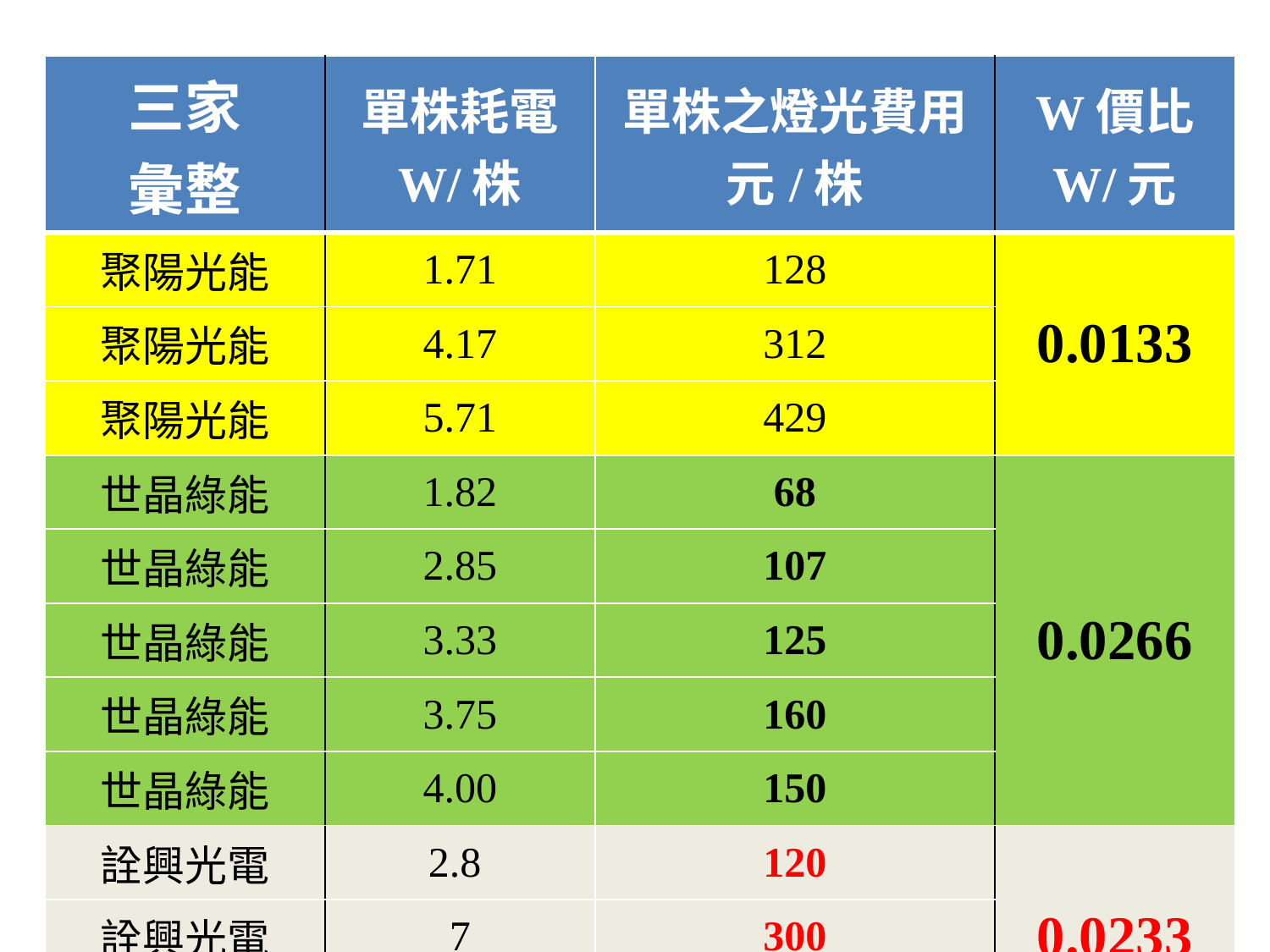

| 三家 彙整 | 單株耗電 W/株 | 單株之燈光費用 元/株 | W價比 W/元 |
| --- | --- | --- | --- |
| 聚陽光能 | 1.71 | 128 | 0.0133 |
| 聚陽光能 | 4.17 | 312 |  |
| 聚陽光能 | 5.71 | 429 |  |
| 世晶綠能 | 1.82 | 68 | 0.0266 |
| 世晶綠能 | 2.85 | 107 |  |
| 世晶綠能 | 3.33 | 125 |  |
| 世晶綠能 | 3.75 | 160 |  |
| 世晶綠能 | 4.00 | 150 |  |
| 詮興光電 | 2.8 | 120 | 0.0233 |
| 詮興光電 | 7 | 300 |  |
| 詮興光電 | 14 | 1600 |  |